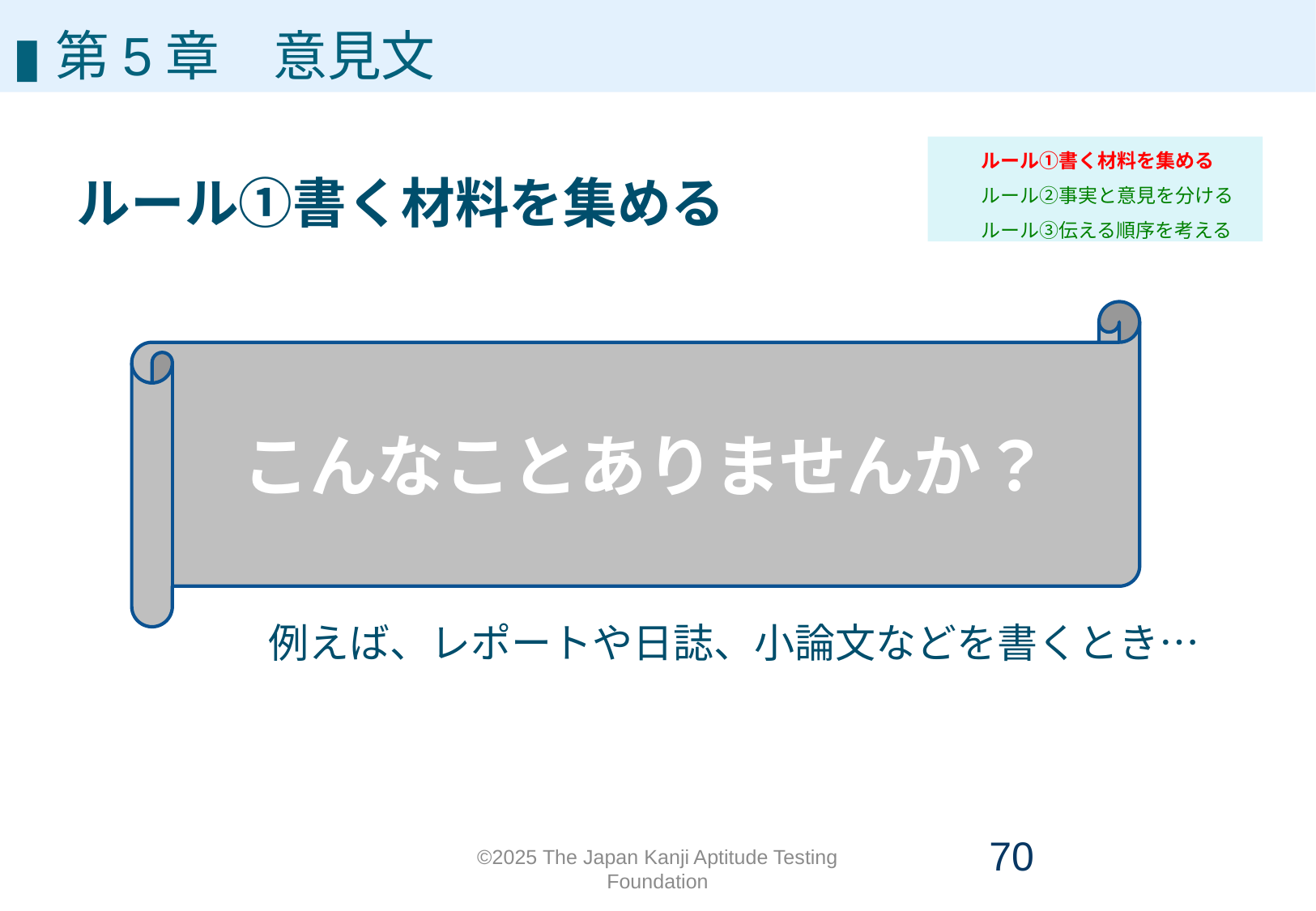

# 第5章
▮第5章　意見文
ルール①書く材料を集める
ルール②事実と意見を分ける
ルール③伝える順序を考える
ルール①書く材料を集める
こんなことありませんか？
例えば、レポートや日誌、小論文などを書くとき…
©2025 The Japan Kanji Aptitude Testing Foundation
70